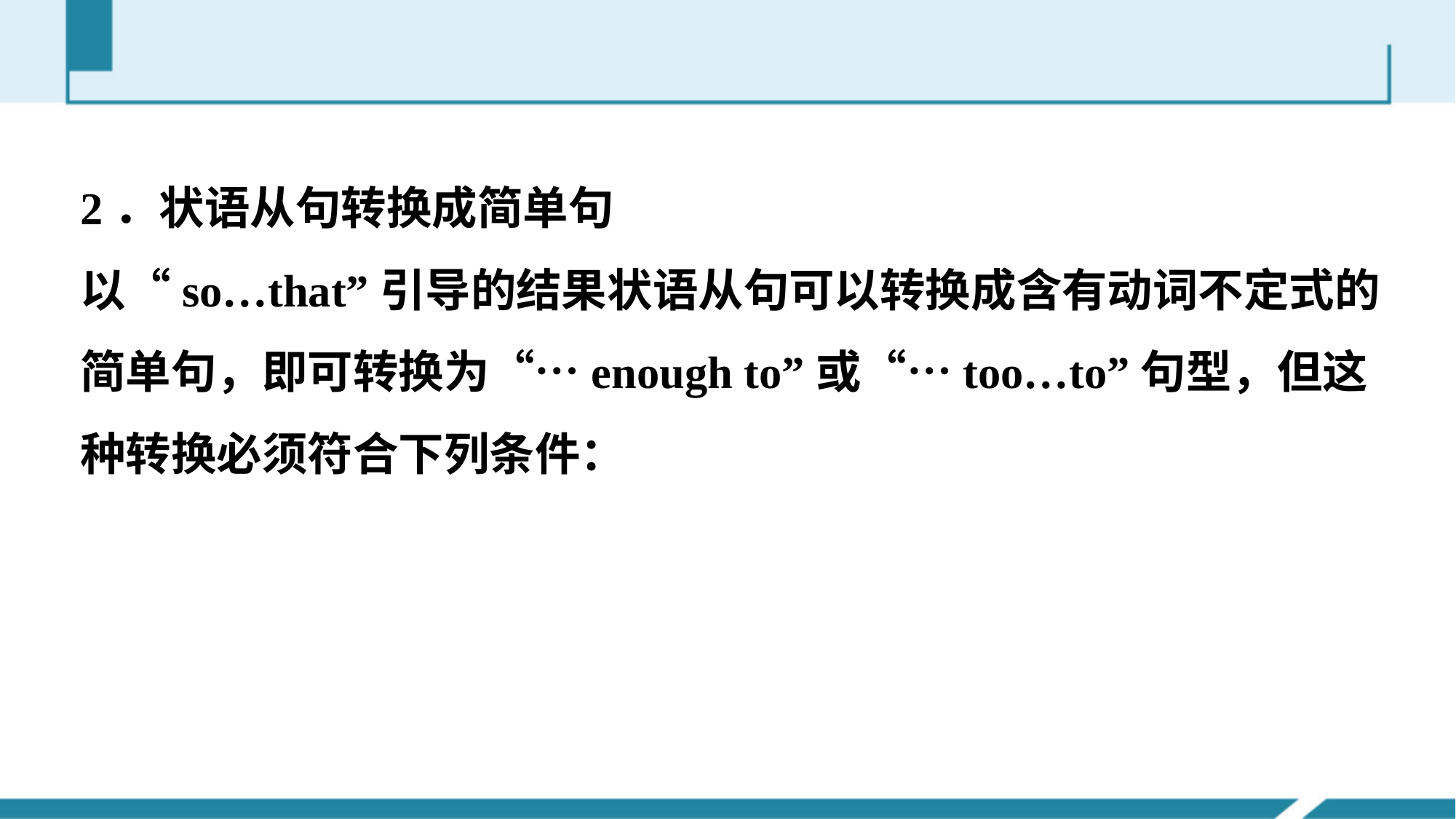

2．状语从句转换成简单句
以“so…that”引导的结果状语从句可以转换成含有动词不定式的简单句，即可转换为“…enough to”或“…too…to”句型，但这种转换必须符合下列条件：